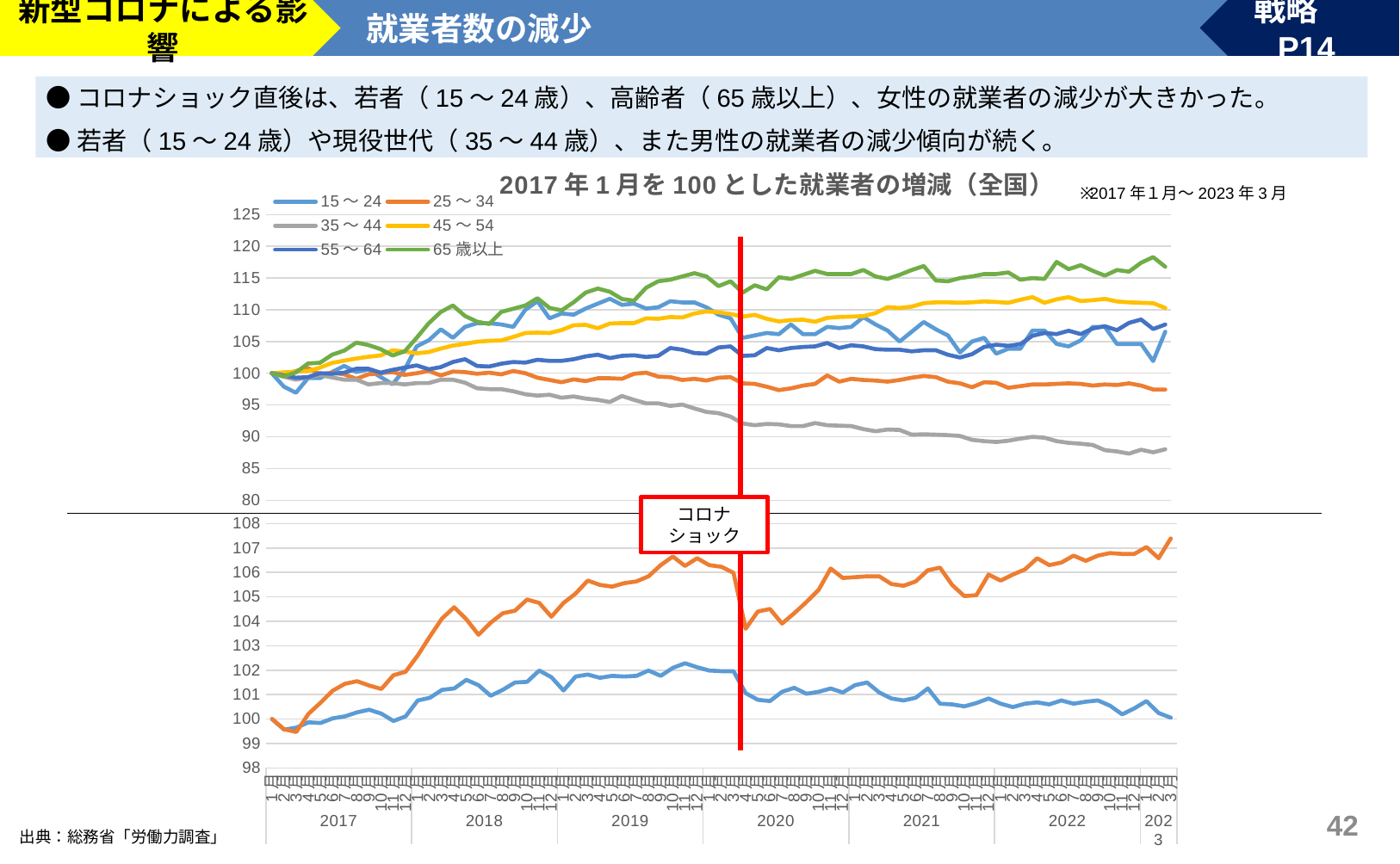

新型コロナによる影響
就業者数の減少
戦略　P14
●コロナショック直後は、若者（15～24歳）、高齢者（65歳以上）、女性の就業者の減少が大きかった。
●若者（15～24歳）や現役世代（35～44歳）、また男性の就業者の減少傾向が続く。

### Chart: 2017年1月を100とした就業者の増減（全国）

| Category | 15～24 | 25～34 | 35～44 | 45～54 | 55～64 | 65歳以上 |
|---|---|---|---|---|---|---|
| 1月 | 100.0 | 100.0 | 100.0 | 100.0 | 100.0 | 100.0 |
| 2月 | 97.88461538461539 | 99.64601769911503 | 99.45836154366961 | 100.13623978201636 | 99.64726631393297 | 99.49174078780177 |
| 3月 | 96.92307692307692 | 100.35398230088495 | 98.9844278943805 | 100.2724795640327 | 99.29453262786596 | 100.12706480304956 |
| 4月 | 99.23076923076923 | 100.79646017699116 | 99.322951929587 | 100.34059945504087 | 99.38271604938271 | 101.52477763659466 |
| 5月 | 99.23076923076923 | 99.82300884955752 | 99.7291807718348 | 100.88555858310626 | 100.0 | 101.65184243964423 |
| 6月 | 100.1923076923077 | 100.08849557522123 | 99.322951929587 | 101.63487738419619 | 99.91181657848325 | 102.92249047013978 |
| 7月 | 101.15384615384615 | 99.82300884955752 | 98.9844278943805 | 101.97547683923706 | 100.08818342151675 | 103.55781448538754 |
| 8月 | 100.1923076923077 | 99.11504424778761 | 98.9844278943805 | 102.31607629427792 | 100.70546737213404 | 104.82846251588309 |
| 9月 | 100.57692307692308 | 99.82300884955752 | 98.2396750169262 | 102.58855585831064 | 100.70546737213404 | 104.44726810673444 |
| 10月 | 99.42307692307692 | 100.0 | 98.4427894380501 | 102.79291553133515 | 100.08818342151675 | 103.81194409148667 |
| 11月 | 98.26923076923076 | 100.17699115044248 | 98.4427894380501 | 103.61035422343323 | 100.52910052910053 | 102.79542566709021 |
| 12月 | 100.57692307692308 | 99.73451327433628 | 98.2396750169262 | 103.4059945504087 | 100.88183421516754 | 103.43074968233799 |
| 1月 | 104.23076923076924 | 100.0 | 98.4427894380501 | 103.13351498637601 | 101.23456790123457 | 105.59085133418043 |
| 2月 | 105.1923076923077 | 100.35398230088495 | 98.4427894380501 | 103.33787465940054 | 100.61728395061729 | 107.87801778907242 |
| 3月 | 106.92307692307692 | 99.64601769911503 | 98.9844278943805 | 103.88283378746594 | 100.97001763668429 | 109.6569250317662 |
| 4月 | 105.57692307692308 | 100.2654867256637 | 98.9844278943805 | 104.35967302452316 | 101.7636684303351 | 110.67344345616263 |
| 5月 | 107.3076923076923 | 100.17699115044248 | 98.51049424509141 | 104.63215258855585 | 102.20458553791887 | 109.02160101651843 |
| 6月 | 107.88461538461537 | 99.91150442477877 | 97.6303317535545 | 104.97275204359673 | 101.14638447971782 | 108.13214739517154 |
| 7月 | 107.88461538461537 | 100.08849557522123 | 97.49492213947191 | 105.10899182561309 | 101.05820105820106 | 107.75095298602287 |
| 8月 | 107.6923076923077 | 99.82300884955752 | 97.49492213947191 | 105.17711171662125 | 101.49911816578484 | 109.6569250317662 |
| 9月 | 107.3076923076923 | 100.35398230088495 | 97.1563981042654 | 105.72207084468666 | 101.7636684303351 | 110.16518424396442 |
| 10月 | 110.00000000000001 | 100.0 | 96.6824644549763 | 106.33514986376022 | 101.67548500881833 | 110.67344345616263 |
| 11月 | 111.34615384615385 | 99.29203539823008 | 96.47935003385241 | 106.40326975476839 | 102.11640211640211 | 111.81702668360865 |
| 12月 | 108.65384615384615 | 98.93805309734513 | 96.614759647935 | 106.33514986376022 | 101.94003527336861 | 110.29224904701398 |
| 1月 | 109.42307692307693 | 98.58407079646018 | 96.14082599864591 | 106.81198910081744 | 101.94003527336861 | 109.9110546378653 |
| 2月 | 109.23076923076923 | 99.02654867256638 | 96.34394041976981 | 107.56130790190737 | 102.20458553791887 | 111.18170266836087 |
| 3月 | 110.19230769230771 | 98.76106194690266 | 96.0054163845633 | 107.62942779291554 | 102.64550264550265 | 112.70648030495553 |
| 4月 | 110.96153846153847 | 99.20353982300884 | 95.8023019634394 | 107.08446866485014 | 102.91005291005291 | 113.34180432020331 |
| 5月 | 111.73076923076923 | 99.20353982300884 | 95.4637779282329 | 107.83378746594006 | 102.38095238095238 | 112.83354510800507 |
| 6月 | 110.76923076923077 | 99.11504424778761 | 96.4116452268111 | 107.90190735694823 | 102.7336860670194 | 111.68996188055908 |
| 7月 | 110.96153846153847 | 99.91150442477877 | 95.8023019634394 | 107.90190735694823 | 102.82186948853615 | 111.43583227445997 |
| 8月 | 110.19230769230771 | 100.08849557522123 | 95.260663507109 | 108.65122615803816 | 102.5573192239859 | 113.46886912325287 |
| 9月 | 110.38461538461539 | 99.46902654867257 | 95.260663507109 | 108.58310626702999 | 102.7336860670194 | 114.4853875476493 |
| 10月 | 111.34615384615385 | 99.38053097345133 | 94.8544346648612 | 108.85558583106267 | 103.96825396825398 | 114.73951715374841 |
| 11月 | 111.15384615384616 | 98.93805309734513 | 95.0575490859851 | 108.7874659400545 | 103.7037037037037 | 115.24777636594663 |
| 12月 | 111.15384615384616 | 99.11504424778761 | 94.4482058226134 | 109.40054495912806 | 103.17460317460319 | 115.75603557814485 |
| 1月 | 110.38461538461539 | 98.8495575221239 | 93.90656736628301 | 109.74114441416893 | 103.08641975308642 | 115.24777636594663 |
| 2月 | 109.23076923076923 | 99.29203539823008 | 93.7034529451591 | 109.60490463215258 | 104.05643738977074 | 113.72299872935197 |
| 3月 | 108.65384615384615 | 99.38053097345133 | 93.16181448882871 | 109.33242506811989 | 104.23280423280423 | 114.4853875476493 |
| 4月 | 105.57692307692308 | 98.4070796460177 | 92.0785375761679 | 108.92370572207084 | 102.7336860670194 | 112.70648030495553 |
| 5月 | 105.96153846153847 | 98.31858407079646 | 91.80771834800271 | 109.19618528610356 | 102.82186948853615 | 113.85006353240152 |
| 6月 | 106.34615384615384 | 97.87610619469027 | 92.01083276912661 | 108.58310626702999 | 103.96825396825398 | 113.21473951715375 |
| 7月 | 106.15384615384616 | 97.34513274336283 | 91.9431279620853 | 108.17438692098094 | 103.61552028218695 | 115.12071156289707 |
| 8月 | 107.6923076923077 | 97.61061946902655 | 91.6723087339201 | 108.37874659400546 | 103.96825396825398 | 114.86658195679797 |
| 9月 | 106.15384615384616 | 98.05309734513274 | 91.6723087339201 | 108.44686648501363 | 104.14462081128748 | 115.50190597204575 |
| 10月 | 106.15384615384616 | 98.31858407079646 | 92.14624238320921 | 108.10626702997274 | 104.23280423280423 | 116.13722998729352 |
| 11月 | 107.3076923076923 | 99.64601769911503 | 91.80771834800271 | 108.71934604904632 | 104.76190476190477 | 115.62897077509531 |
| 12月 | 107.11538461538461 | 98.67256637168141 | 91.74001354096141 | 108.85558583106267 | 103.96825396825398 | 115.62897077509531 |
| 1月 | 107.3076923076923 | 99.11504424778761 | 91.6723087339201 | 108.92370572207084 | 104.40917107583773 | 115.62897077509531 |
| 2月 | 108.84615384615384 | 98.93805309734513 | 91.19837508463101 | 108.99182561307903 | 104.23280423280423 | 116.26429479034309 |
| 3月 | 107.6923076923077 | 98.8495575221239 | 90.8598510494245 | 109.46866485013625 | 103.79188712522046 | 115.24777636594663 |
| 4月 | 106.73076923076923 | 98.67256637168141 | 91.13067027758972 | 110.42234332425068 | 103.7037037037037 | 114.86658195679797 |
| 5月 | 105.0 | 98.93805309734513 | 91.0629654705484 | 110.28610354223434 | 103.7037037037037 | 115.50190597204575 |
| 6月 | 106.53846153846153 | 99.29203539823008 | 90.3182125930941 | 110.49046321525886 | 103.43915343915344 | 116.26429479034309 |
| 7月 | 108.07692307692307 | 99.5575221238938 | 90.38591740013541 | 111.03542234332424 | 103.61552028218695 | 116.89961880559085 |
| 8月 | 106.92307692307692 | 99.38053097345133 | 90.3182125930941 | 111.1716621253406 | 103.61552028218695 | 114.61245235069886 |
| 9月 | 105.96153846153847 | 98.67256637168141 | 90.25050778605281 | 111.1716621253406 | 102.91005291005291 | 114.4853875476493 |
| 10月 | 103.26923076923077 | 98.4070796460177 | 90.1150981719702 | 111.10354223433244 | 102.46913580246914 | 114.99364675984751 |
| 11月 | 105.0 | 97.78761061946902 | 89.5057549085985 | 111.1716621253406 | 102.99823633156966 | 115.24777636594663 |
| 12月 | 105.57692307692308 | 98.58407079646018 | 89.30264048747462 | 111.30790190735695 | 104.14462081128748 | 115.62897077509531 |
| 1月 | 103.07692307692307 | 98.49557522123894 | 89.16723087339201 | 111.23978201634877 | 104.4973544973545 | 115.62897077509531 |
| 2月 | 103.84615384615385 | 97.69911504424779 | 89.37034529451591 | 111.10354223433244 | 104.32098765432099 | 115.88310038119441 |
| 3月 | 103.84615384615385 | 97.96460176991151 | 89.7088693297224 | 111.58038147138964 | 104.58553791887127 | 114.73951715374841 |
| 4月 | 106.73076923076923 | 98.23008849557522 | 89.9796885578876 | 111.9891008174387 | 105.90828924162257 | 114.99364675984751 |
| 5月 | 106.73076923076923 | 98.23008849557522 | 89.84427894380501 | 111.10354223433244 | 106.34920634920636 | 114.86658195679797 |
| 6月 | 104.61538461538463 | 98.31858407079646 | 89.30264048747462 | 111.64850136239781 | 106.17283950617285 | 117.53494282083862 |
| 7月 | 104.23076923076924 | 98.4070796460177 | 89.03182125930941 | 111.9891008174387 | 106.70194003527338 | 116.39135959339264 |
| 8月 | 105.1923076923077 | 98.31858407079646 | 88.89641164522682 | 111.37602179836512 | 106.17283950617285 | 117.02668360864041 |
| 9月 | 107.3076923076923 | 98.05309734513274 | 88.6932972241029 | 111.51226158038148 | 107.0546737213404 | 116.13722998729352 |
| 10月 | 107.3076923076923 | 98.23008849557522 | 87.88083953960731 | 111.716621253406 | 107.40740740740742 | 115.37484116899618 |
| 11月 | 104.61538461538463 | 98.14159292035399 | 87.67772511848341 | 111.30790190735695 | 106.79012345679013 | 116.26429479034309 |
| 12月 | 104.61538461538463 | 98.4070796460177 | 87.3392010832769 | 111.1716621253406 | 107.93650793650794 | 116.01016518424396 |
| 1月 | 104.61538461538463 | 98.05309734513274 | 87.94854434664862 | 111.10354223433244 | 108.46560846560847 | 117.40787801778907 |
| 2月 | 101.92307692307692 | 97.43362831858407 | 87.54231550440082 | 111.03542234332424 | 106.96649029982363 | 118.29733163913596 |
| 3月 | 106.53846153846153 | 97.43362831858407 | 88.01624915368991 | 110.28610354223434 | 107.67195767195767 | 116.7725540025413 |
※2017年１月～2023年3月
コロナショック

### Chart

| Category |  男 |  女 |
|---|---|---|
| 1月 | 100.0 | 100.0 |
| 2月 | 99.56486265977699 | 99.57761351636748 |
| 3月 | 99.64645091106881 | 99.47201689545935 |
| 4月 | 99.8640195811803 | 100.21119324181626 |
| 5月 | 99.83682349741638 | 100.66877859908483 |
| 6月 | 100.02719608376394 | 101.16156282998945 |
| 7月 | 100.10878433505574 | 101.44315381907778 |
| 8月 | 100.27196083763938 | 101.54875043998592 |
| 9月 | 100.38074517269513 | 101.3727560718057 |
| 10月 | 100.21756867011152 | 101.23196057726153 |
| 11月 | 99.9184117487082 | 101.79514255543822 |
| 12月 | 100.10878433505574 | 101.9359380499824 |
| 1月 | 100.76149034539026 | 102.60471664906723 |
| 2月 | 100.87027468044603 | 103.37909186906018 |
| 3月 | 101.19662768561327 | 104.1182682154171 |
| 4月 | 101.25101985314116 | 104.57585357268569 |
| 5月 | 101.60456894207235 | 104.08306934178107 |
| 6月 | 101.38700027196083 | 103.44948961633227 |
| 7月 | 100.95186293173784 | 103.94227384723689 |
| 8月 | 101.19662768561327 | 104.32946145723336 |
| 9月 | 101.49578460701659 | 104.43505807814151 |
| 10月 | 101.52298069078051 | 104.89264343541006 |
| 11月 | 101.98531411476748 | 104.7518479408659 |
| 12月 | 101.71335327712809 | 104.18866596268919 |
| 1月 | 101.16943160184933 | 104.7518479408659 |
| 2月 | 101.74054936089203 | 105.13903555086237 |
| 3月 | 101.82213761218384 | 105.66701865540303 |
| 4月 | 101.68615719336415 | 105.49102428722281 |
| 5月 | 101.76774544465597 | 105.42062653995072 |
| 6月 | 101.74054936089203 | 105.5614220344949 |
| 7月 | 101.76774544465597 | 105.63181978176699 |
| 8月 | 101.98531411476748 | 105.84301302358325 |
| 9月 | 101.76774544465597 | 106.30059838085182 |
| 10月 | 102.09409844982322 | 106.65258711721224 |
| 11月 | 102.2844710361708 | 106.26539950721576 |
| 12月 | 102.12129453358716 | 106.58218936994017 |
| 1月 | 101.98531411476748 | 106.30059838085182 |
| 2月 | 101.95811803100354 | 106.23020063357973 |
| 3月 | 101.95811803100354 | 105.9838085181274 |
| 4月 | 101.06064726679358 | 103.6958817317846 |
| 5月 | 100.7886864291542 | 104.39985920450545 |
| 6月 | 100.73429426162632 | 104.50545582541359 |
| 7月 | 101.11503943432145 | 103.90707497360086 |
| 8月 | 101.2782159369051 | 104.32946145723336 |
| 9月 | 101.03345118302964 | 104.78704681450193 |
| 10月 | 101.11503943432145 | 105.27983104540655 |
| 11月 | 101.25101985314116 | 106.15980288630765 |
| 12月 | 101.08784335055752 | 105.77261527631117 |
| 1月 | 101.38700027196083 | 105.8078141499472 |
| 2月 | 101.49578460701659 | 105.84301302358325 |
| 3月 | 101.08784335055752 | 105.84301302358325 |
| 4月 | 100.84307859668206 | 105.52622316085885 |
| 5月 | 100.76149034539026 | 105.45582541358675 |
| 6月 | 100.87027468044603 | 105.63181978176699 |
| 7月 | 101.25101985314116 | 106.08940513903555 |
| 8月 | 100.62550992657057 | 106.19500175994368 |
| 9月 | 100.59831384280665 | 105.49102428722281 |
| 10月 | 100.51672559151483 | 105.03343892995424 |
| 11月 | 100.65270601033451 | 105.06863780359028 |
| 12月 | 100.84307859668206 | 105.91341077085534 |
| 1月 | 100.62550992657057 | 105.66701865540303 |
| 2月 | 100.48952950775087 | 105.91341077085534 |
| 3月 | 100.62550992657057 | 106.12460401267158 |
| 4月 | 100.67990209409845 | 106.58218936994017 |
| 5月 | 100.59831384280665 | 106.30059838085182 |
| 6月 | 100.76149034539026 | 106.40619500175994 |
| 7月 | 100.62550992657057 | 106.6877859908483 |
| 8月 | 100.70709817786239 | 106.47659274903202 |
| 9月 | 100.76149034539026 | 106.6877859908483 |
| 10月 | 100.54392167527877 | 106.79338261175641 |
| 11月 | 100.19037258634758 | 106.75818373812038 |
| 12月 | 100.43513734022301 | 106.75818373812038 |
| 1月 | 100.73429426162632 | 107.03977472720874 |
| 2月 | 100.24476475387544 | 106.58218936994017 |
| 3月 | 100.05439216752788 | 107.39176346356916 |
42
出典：総務省「労働力調査」